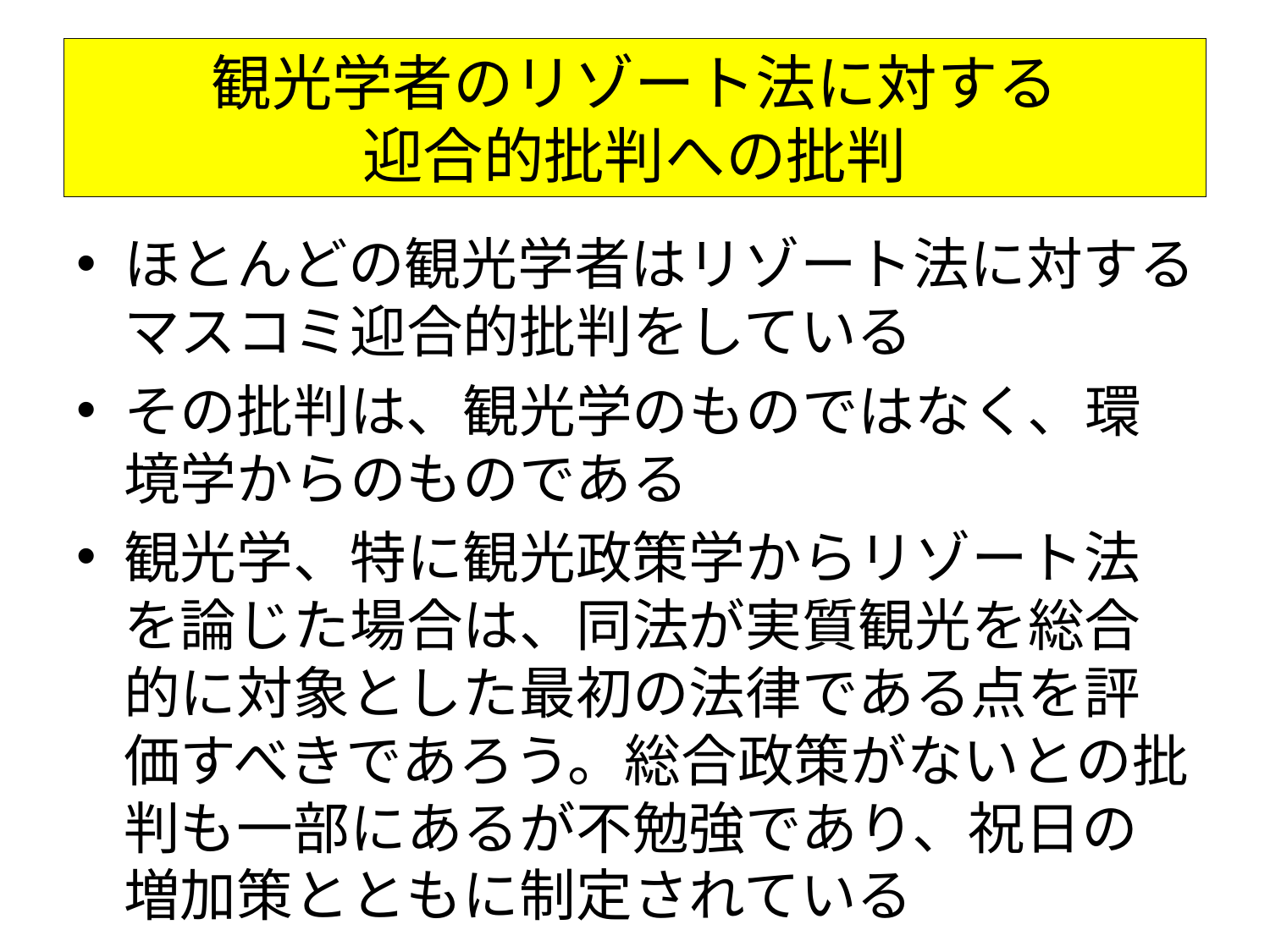

# 観光学者のリゾート法に対する 迎合的批判への批判
ほとんどの観光学者はリゾート法に対するマスコミ迎合的批判をしている
その批判は、観光学のものではなく、環境学からのものである
観光学、特に観光政策学からリゾート法を論じた場合は、同法が実質観光を総合的に対象とした最初の法律である点を評価すべきであろう。総合政策がないとの批判も一部にあるが不勉強であり、祝日の増加策とともに制定されている